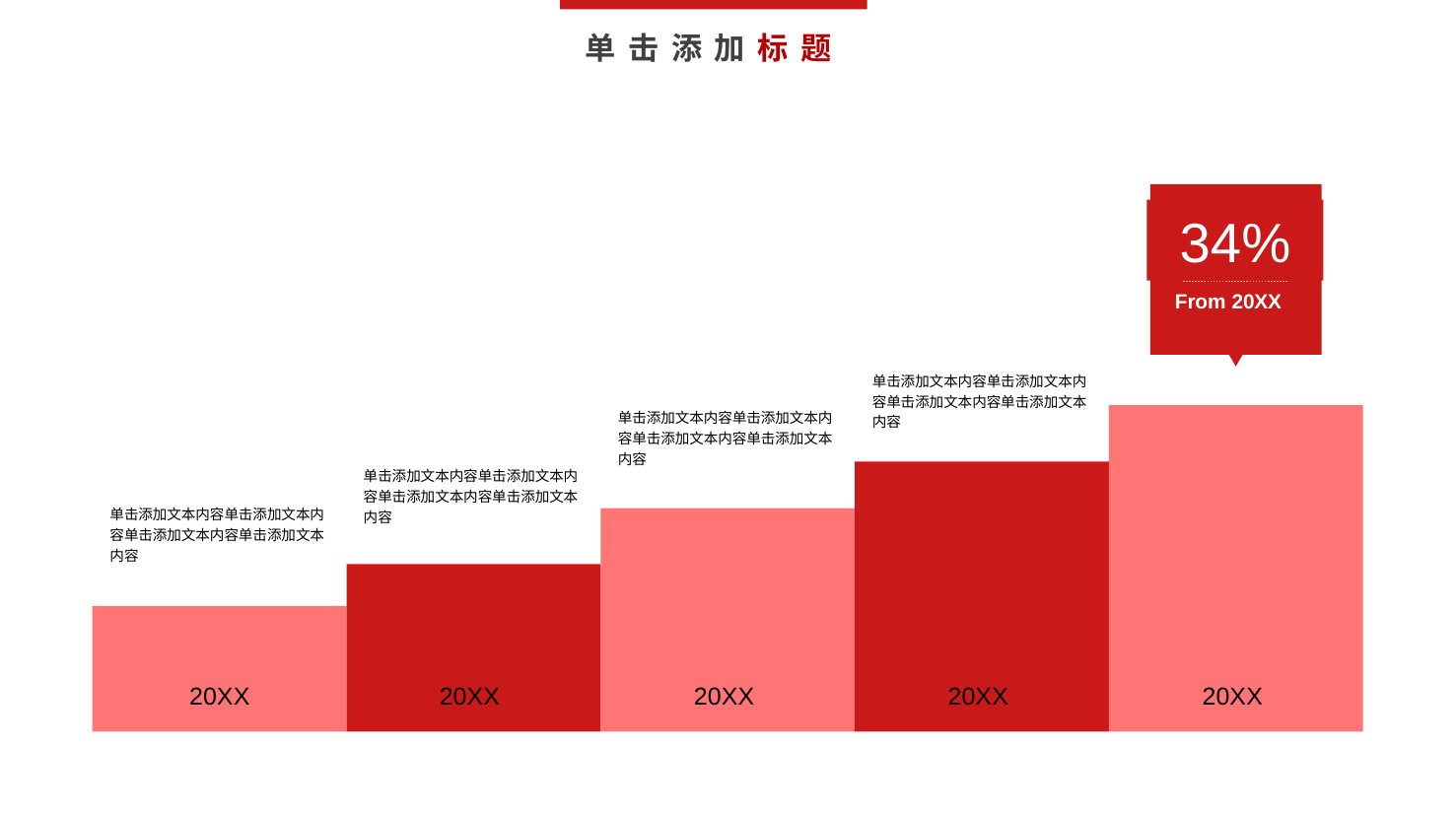

单击添加标题

34%
From 20XX
单击添加文本内容单击添加文本内容单击添加文本内容单击添加文本内容
单击添加文本内容单击添加文本内容单击添加文本内容单击添加文本内容

单击添加文本内容单击添加文本内容单击添加文本内容单击添加文本内容

单击添加文本内容单击添加文本内容单击添加文本内容单击添加文本内容

20XX
20XX
20XX
20XX
20XX